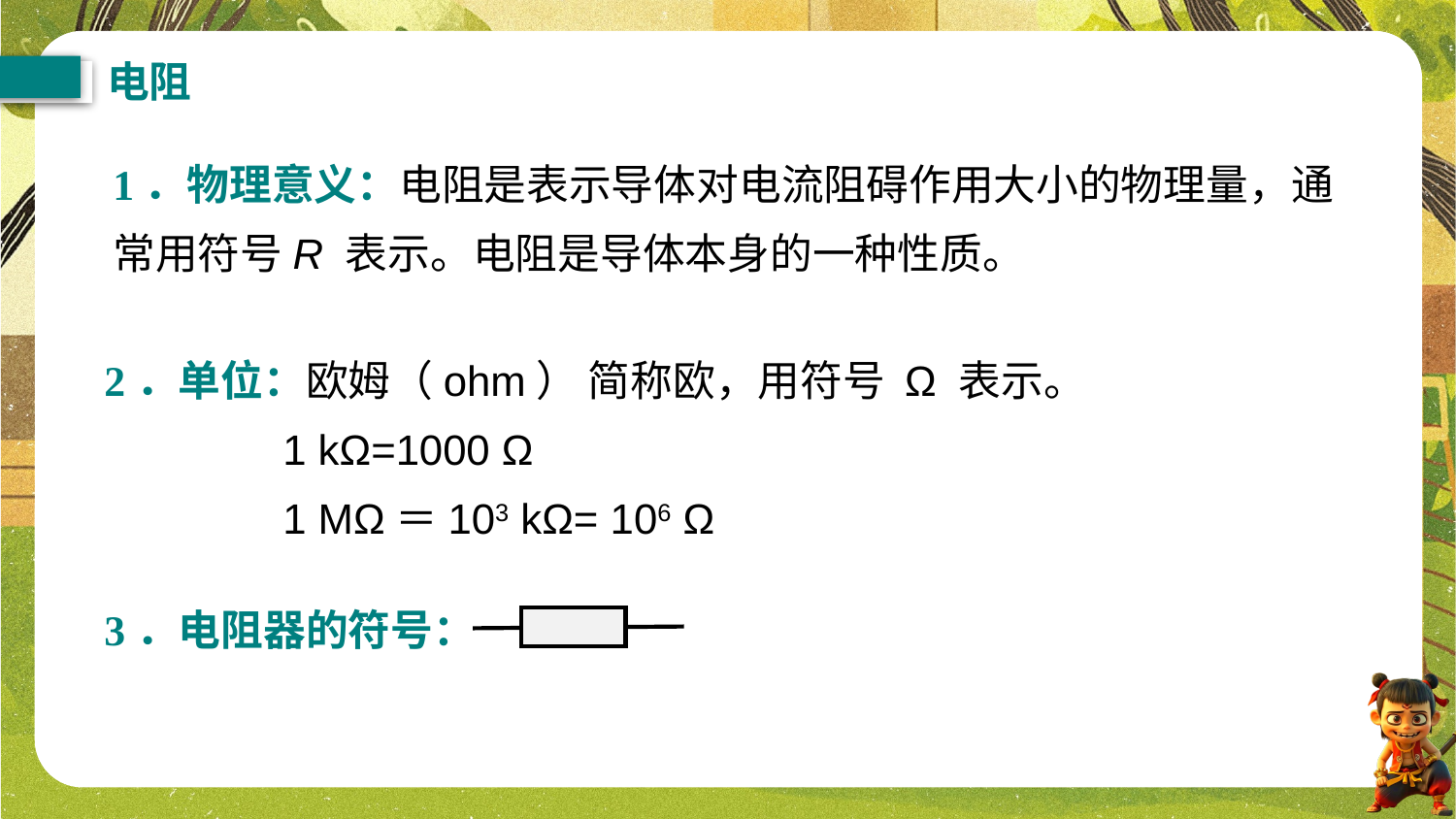

电阻

1．物理意义：电阻是表示导体对电流阻碍作用大小的物理量，通常用符号R 表示。电阻是导体本身的一种性质。
2．单位：欧姆（ohm） 简称欧，用符号 Ω 表示。
               1 kΩ=1000 Ω
               1 MΩ＝103 kΩ= 106 Ω
3．电阻器的符号：